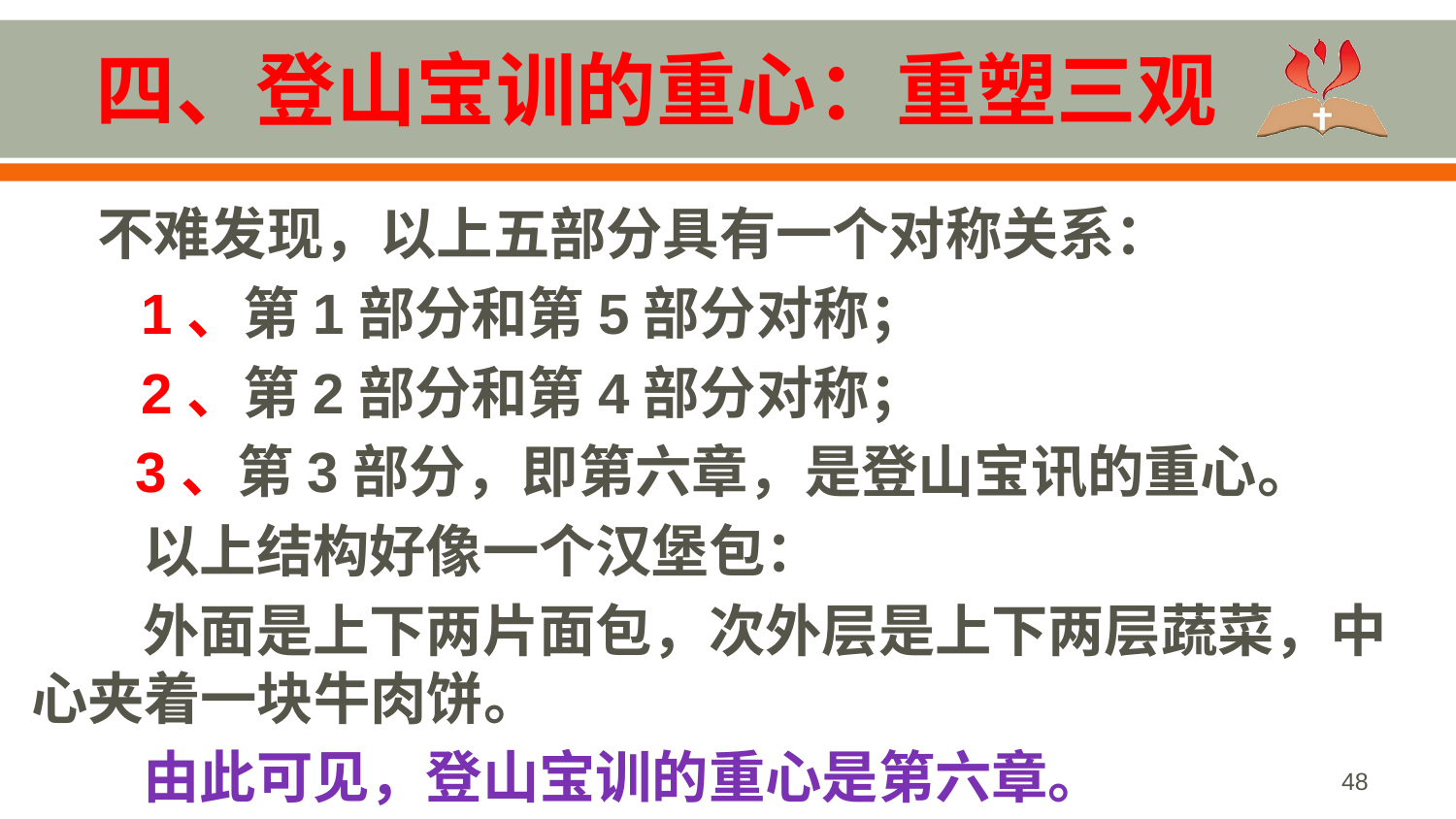

# 四、登山宝训的重心：重塑三观
     不难发现，以上五部分具有一个对称关系：
       1、第1部分和第5部分对称；
       2、第2部分和第4部分对称；
  3、第3部分，即第六章，是登山宝讯的重心。
  以上结构好像一个汉堡包：
  外面是上下两片面包，次外层是上下两层蔬菜，中心夹着一块牛肉饼。
  由此可见，登山宝训的重心是第六章。
48